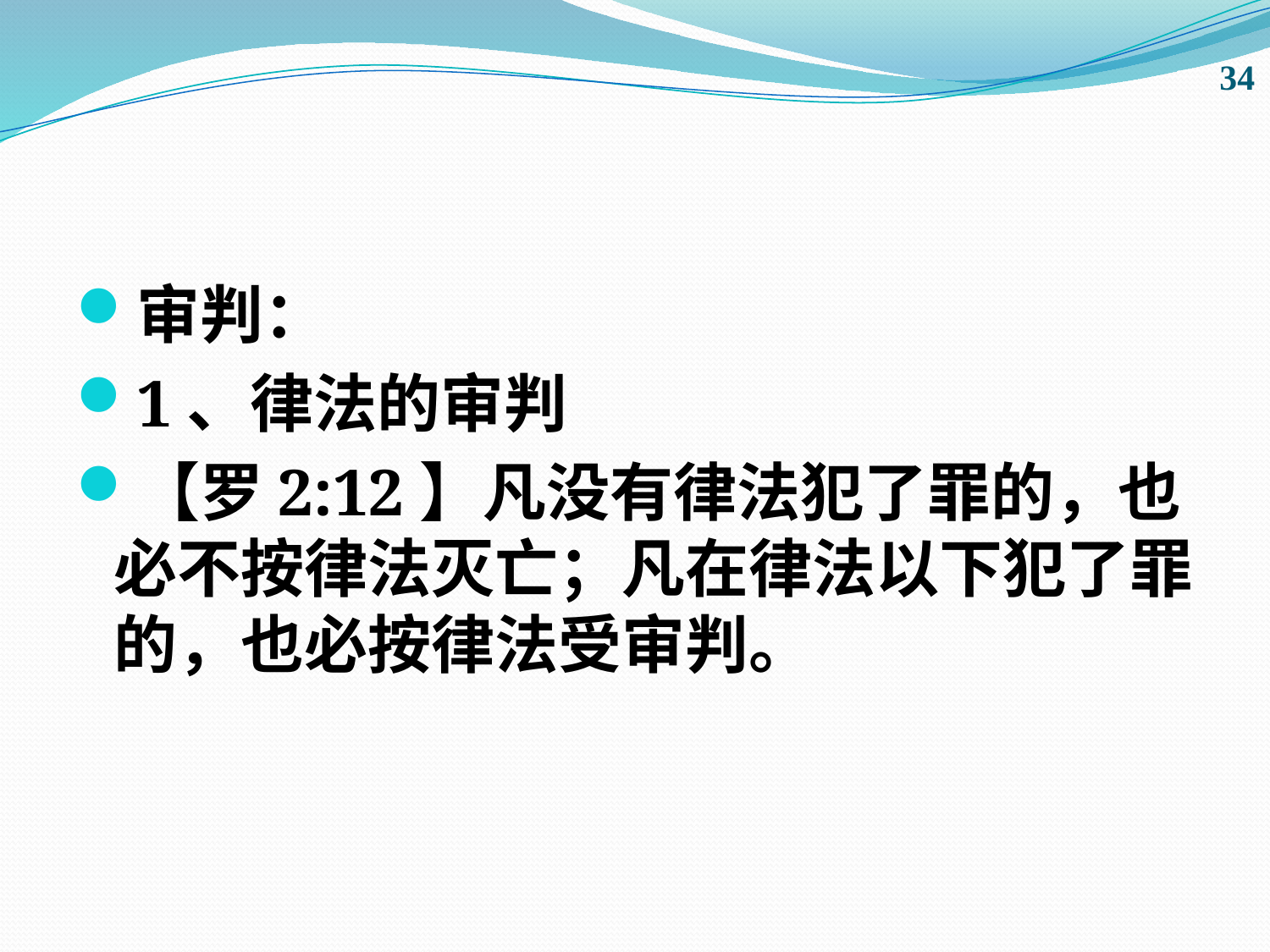

34
#
审判：
1、律法的审判
【罗2:12】凡没有律法犯了罪的，也必不按律法灭亡；凡在律法以下犯了罪的，也必按律法受审判。